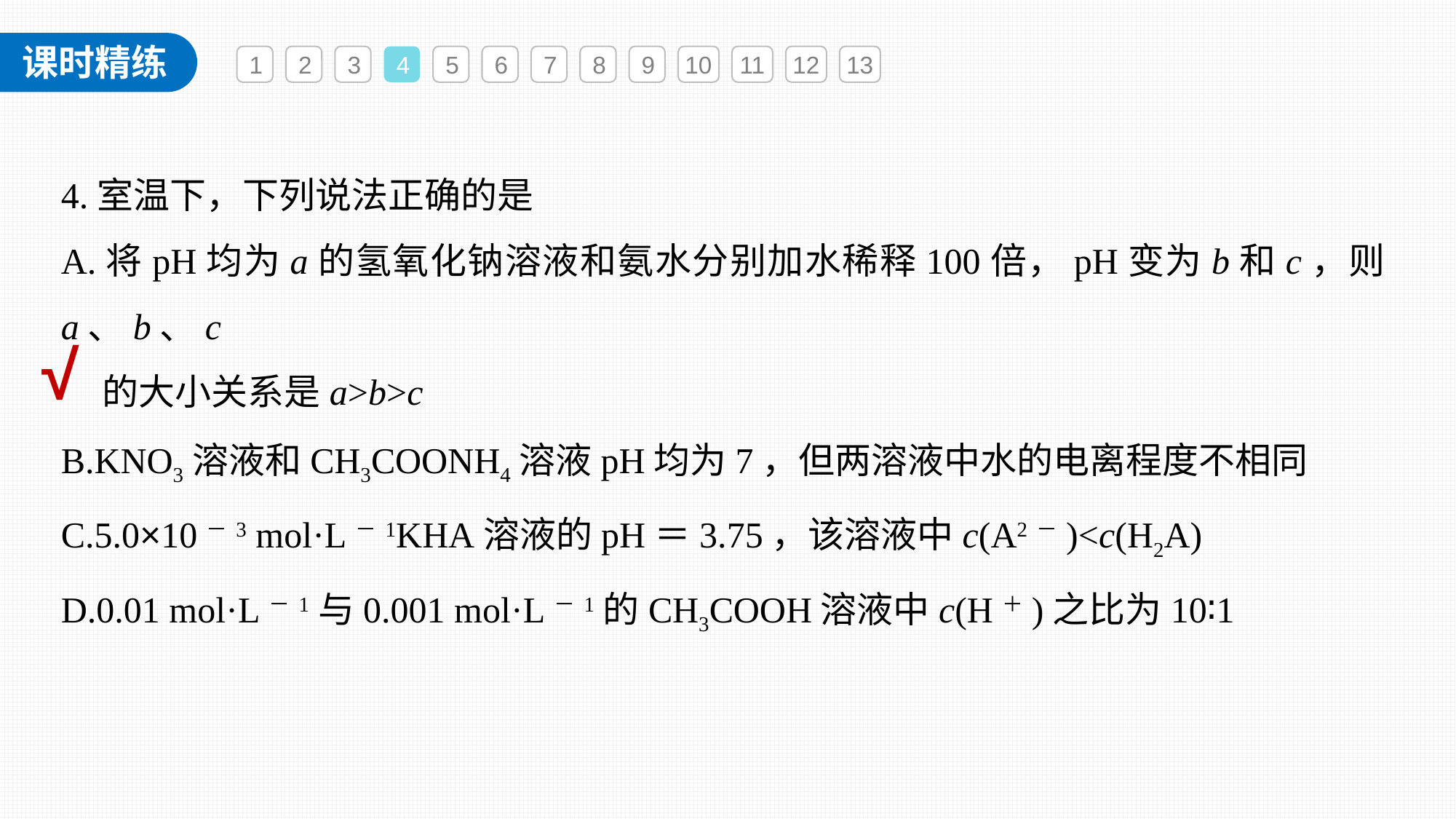

1
2
3
4
5
6
7
8
9
10
11
12
13
4.室温下，下列说法正确的是
A.将pH均为a的氢氧化钠溶液和氨水分别加水稀释100倍，pH变为b和c，则a、b、c
    的大小关系是a>b>c
B.KNO3溶液和CH3COONH4溶液pH均为7，但两溶液中水的电离程度不相同
C.5.0×10－3 mol·L－1KHA溶液的pH＝3.75，该溶液中c(A2－)<c(H2A)
D.0.01 mol·L－1与0.001 mol·L－1的CH3COOH溶液中c(H＋)之比为10∶1
√